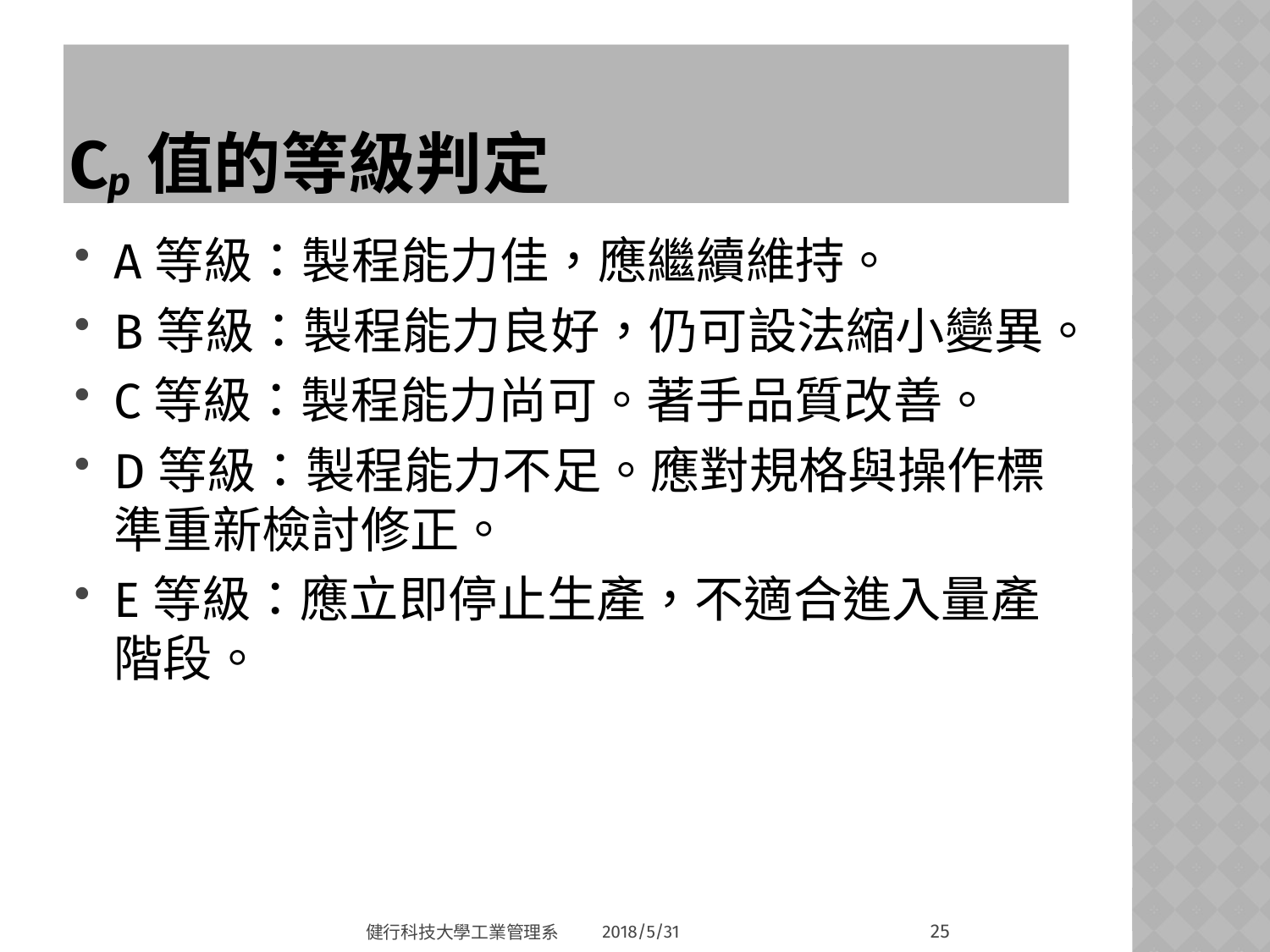

# Cp值的等級判定
A等級：製程能力佳，應繼續維持。
B等級：製程能力良好，仍可設法縮小變異。
C等級：製程能力尚可。著手品質改善。
D等級：製程能力不足。應對規格與操作標準重新檢討修正。
E等級：應立即停止生產，不適合進入量產階段。
25
健行科技大學工業管理系
2018/5/31